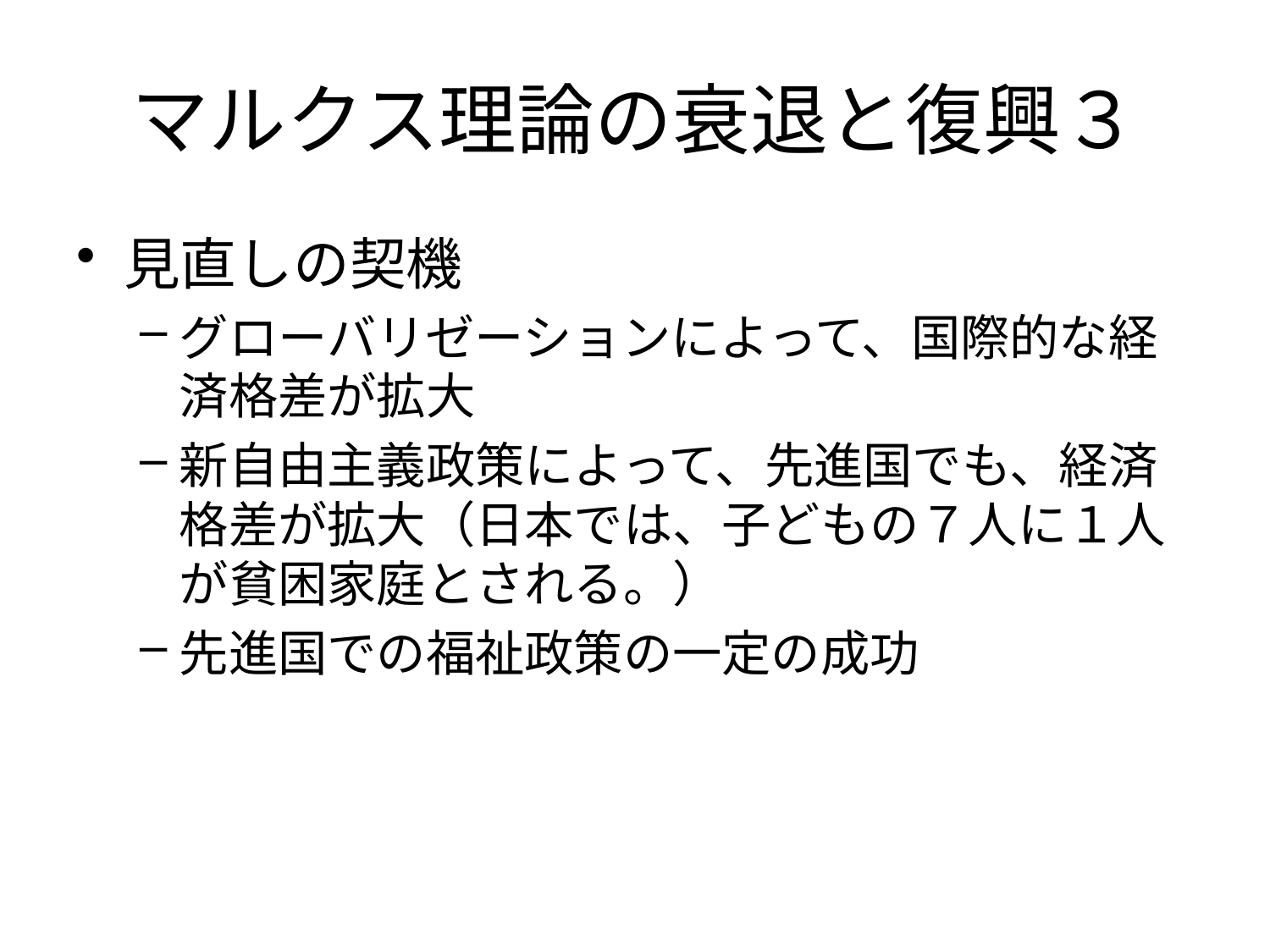

# マルクス理論の衰退と復興３
見直しの契機
グローバリゼーションによって、国際的な経済格差が拡大
新自由主義政策によって、先進国でも、経済格差が拡大（日本では、子どもの７人に１人が貧困家庭とされる。）
先進国での福祉政策の一定の成功